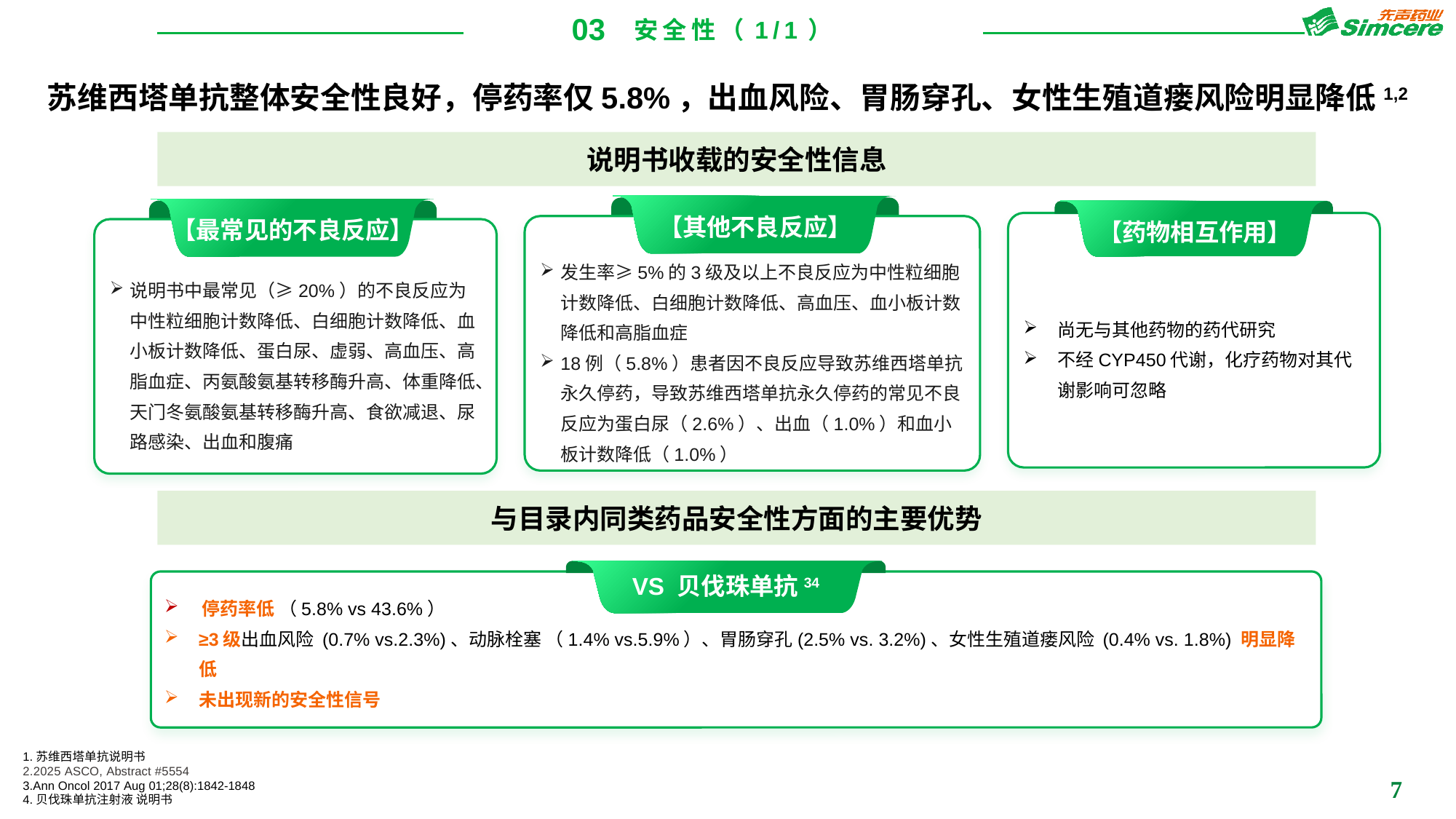

03
安全性（1/1）
苏维西塔单抗整体安全性良好，停药率仅5.8%，出血风险、胃肠穿孔、女性生殖道瘘风险明显降低1,2
说明书收载的安全性信息

【其他不良反应】

发生率≥5%的3级及以上不良反应为中性粒细胞计数降低、白细胞计数降低、高血压、血小板计数降低和高脂血症
18例（5.8%）患者因不良反应导致苏维西塔单抗永久停药，导致苏维西塔单抗永久停药的常见不良反应为蛋白尿（2.6%）、出血（1.0%）和血小板计数降低（1.0%）

【最常见的不良反应】

说明书中最常见（≥20%）的不良反应为中性粒细胞计数降低、白细胞计数降低、血小板计数降低、蛋白尿、虚弱、高血压、高脂血症、丙氨酸氨基转移酶升高、体重降低、天门冬氨酸氨基转移酶升高、食欲减退、尿路感染、出血和腹痛

【药物相互作用】

尚无与其他药物的药代研究
不经CYP450代谢，化疗药物对其代谢影响可忽略
与目录内同类药品安全性方面的主要优势

VS 贝伐珠单抗34
   停药率低 （5.8% vs 43.6%）
≥3级出血风险 (0.7% vs.2.3%)、动脉栓塞 （1.4% vs.5.9%）、胃肠穿孔(2.5% vs. 3.2%)、女性生殖道瘘风险 (0.4% vs. 1.8%) 明显降低
未出现新的安全性信号
1.苏维西塔单抗说明书
2.2025 ASCO, Abstract #5554
3.Ann Oncol 2017 Aug 01;28(8):1842-1848
4.贝伐珠单抗注射液 说明书

7